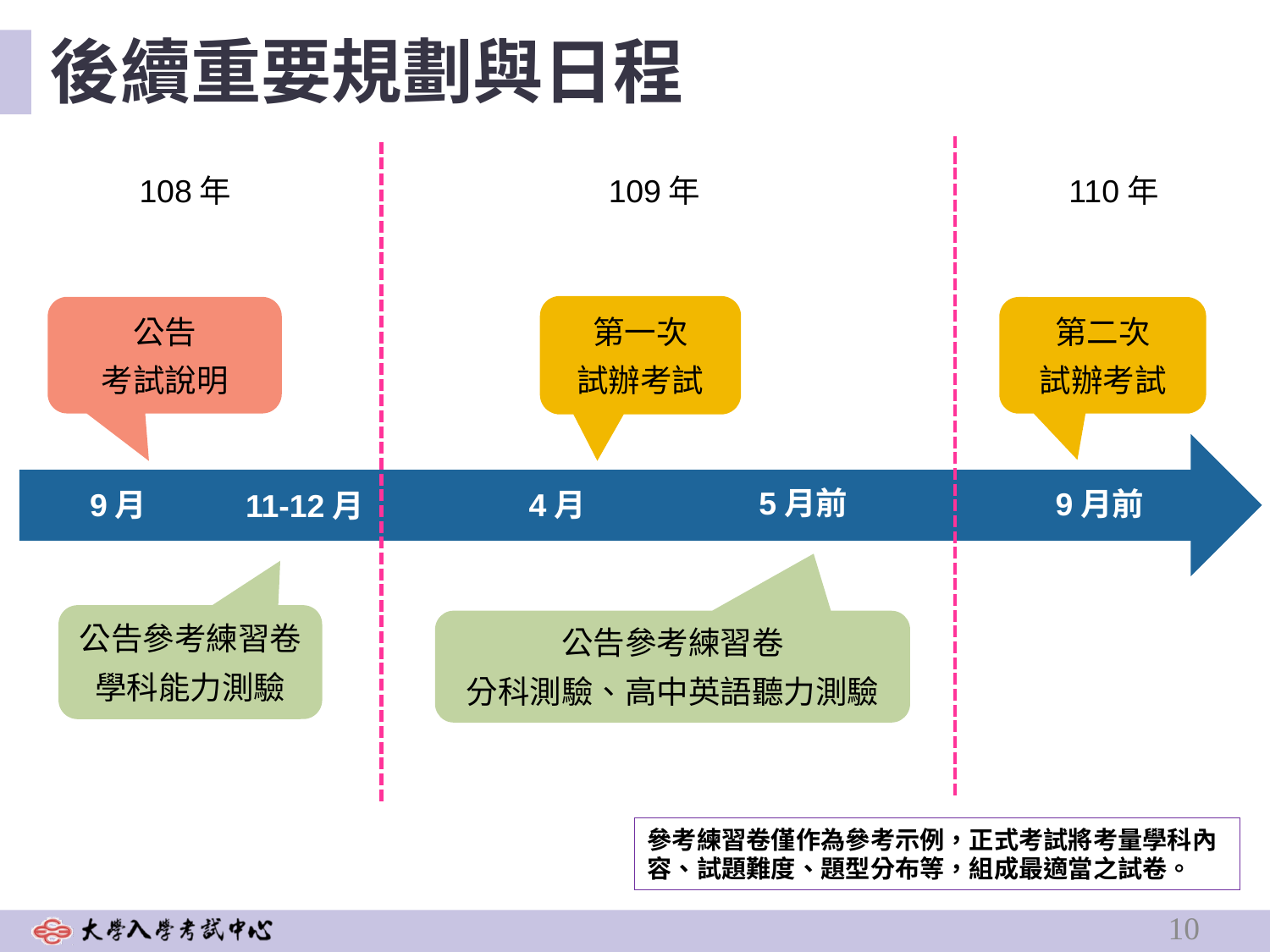

後續重要規劃與日程
108年
109年
110年
第一次
試辦考試
公告
考試說明
第二次
試辦考試

5月前
9月前
9月
4月
11-12月
公告參考練習卷
學科能力測驗
公告參考練習卷
分科測驗、高中英語聽力測驗
參考練習卷僅作為參考示例，正式考試將考量學科內容、試題難度、題型分布等，組成最適當之試卷。
10